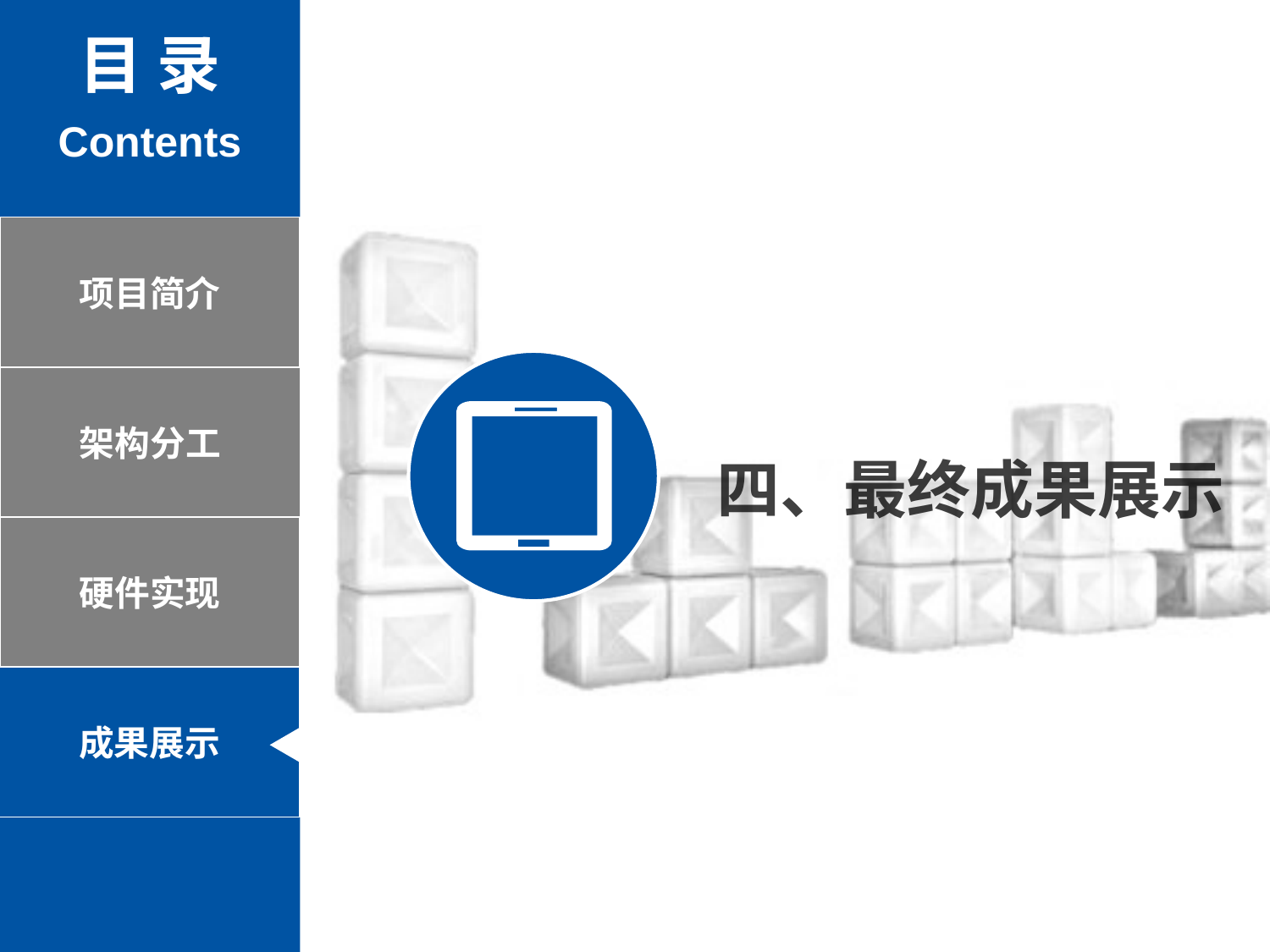

目 录
Contents
项目简介

架构分工

四、最终成果展示
硬件实现
成果展示